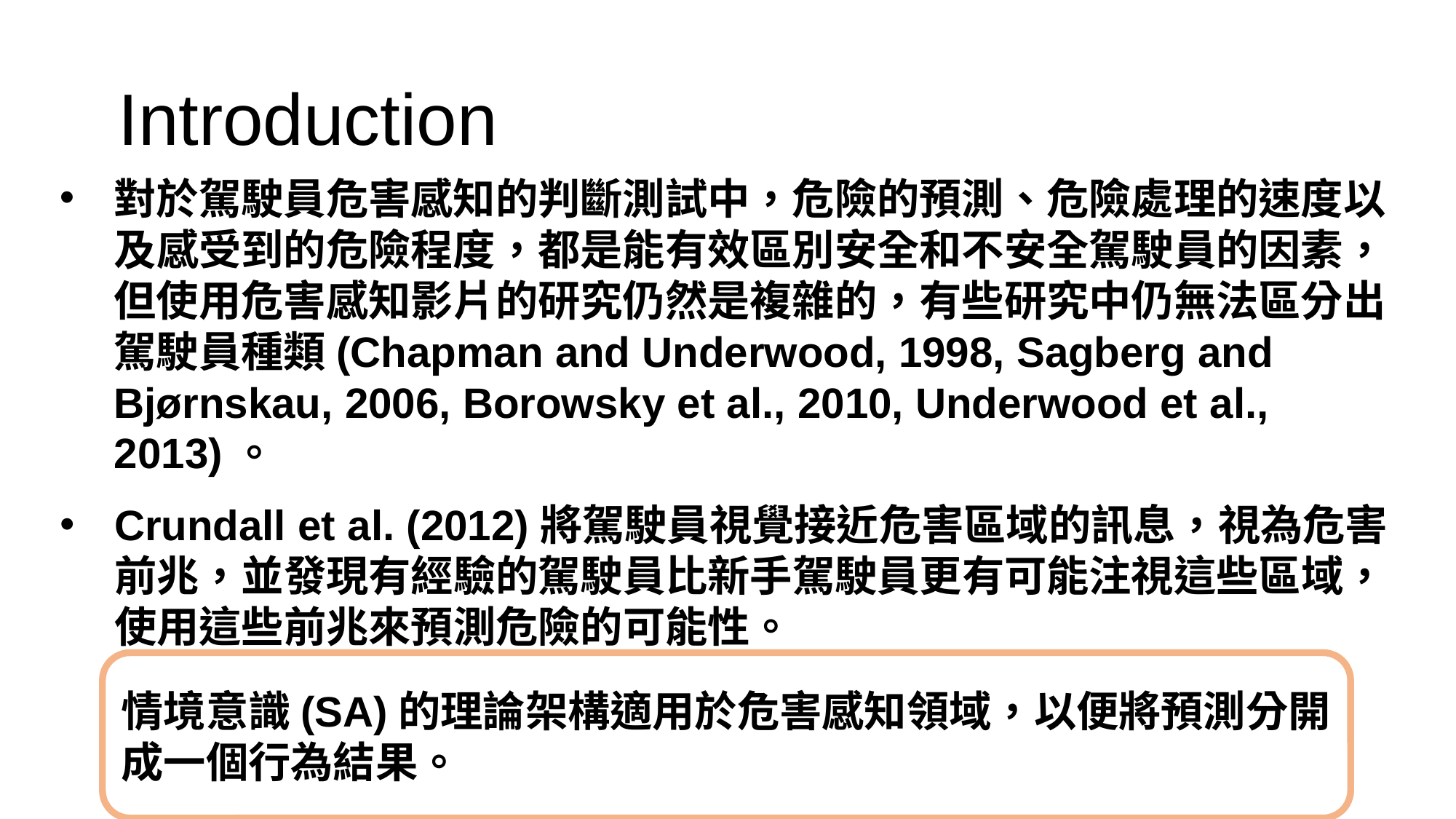

Introduction
對於駕駛員危害感知的判斷測試中，危險的預測、危險處理的速度以及感受到的危險程度，都是能有效區別安全和不安全駕駛員的因素，但使用危害感知影片的研究仍然是複雜的，有些研究中仍無法區分出駕駛員種類(Chapman and Underwood, 1998, Sagberg and Bjørnskau, 2006, Borowsky et al., 2010, Underwood et al., 2013)。
Crundall et al. (2012)將駕駛員視覺接近危害區域的訊息，視為危害前兆，並發現有經驗的駕駛員比新手駕駛員更有可能注視這些區域，使用這些前兆來預測危險的可能性。
情境意識(SA)的理論架構適用於危害感知領域，以便將預測分開成一個行為結果。